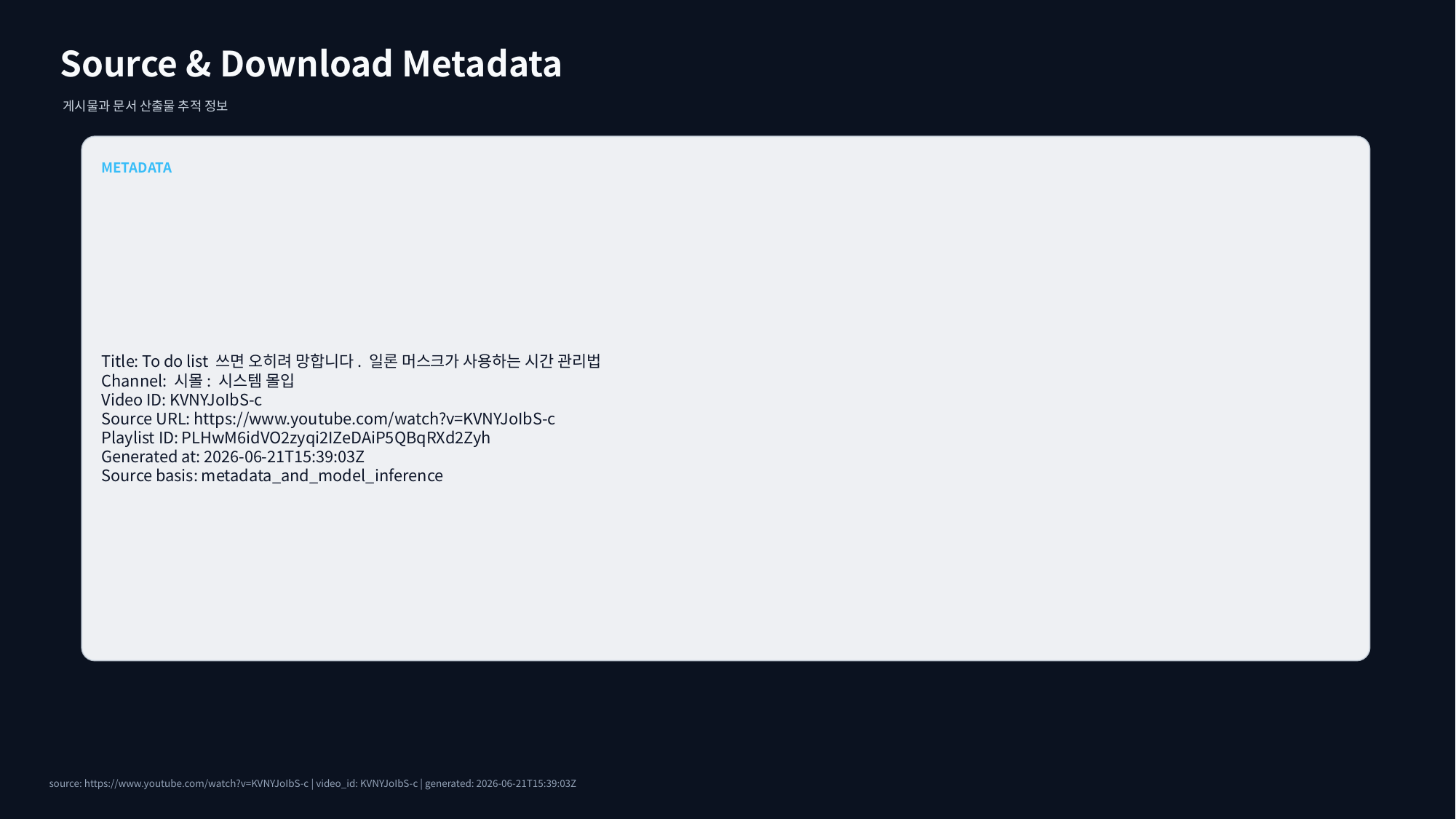

Source & Download Metadata
게시물과 문서 산출물 추적 정보

METADATA
Title: To do list 쓰면 오히려 망합니다. 일론 머스크가 사용하는 시간 관리법
Channel: 시몰: 시스템 몰입
Video ID: KVNYJoIbS-c
Source URL: https://www.youtube.com/watch?v=KVNYJoIbS-c
Playlist ID: PLHwM6idVO2zyqi2IZeDAiP5QBqRXd2Zyh
Generated at: 2026-06-21T15:39:03Z
Source basis: metadata_and_model_inference
source: https://www.youtube.com/watch?v=KVNYJoIbS-c | video_id: KVNYJoIbS-c | generated: 2026-06-21T15:39:03Z